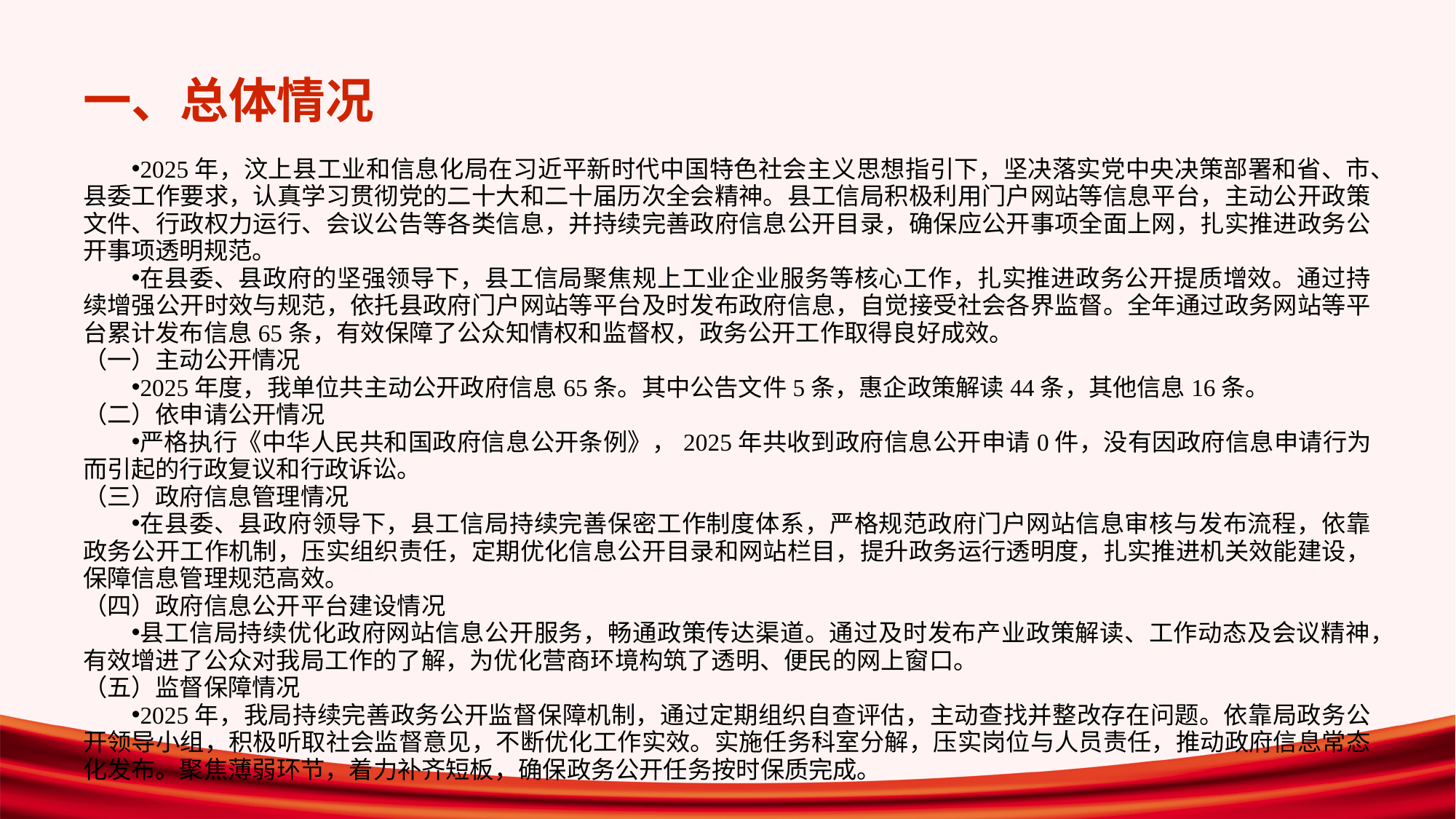

# 一、总体情况
2025年，汶上县工业和信息化局在习近平新时代中国特色社会主义思想指引下，坚决落实党中央决策部署和省、市、县委工作要求，认真学习贯彻党的二十大和二十届历次全会精神。县工信局积极利用门户网站等信息平台，主动公开政策文件、行政权力运行、会议公告等各类信息，并持续完善政府信息公开目录，确保应公开事项全面上网，扎实推进政务公开事项透明规范。
在县委、县政府的坚强领导下，县工信局聚焦规上工业企业服务等核心工作，扎实推进政务公开提质增效。通过持续增强公开时效与规范，依托县政府门户网站等平台及时发布政府信息，自觉接受社会各界监督。全年通过政务网站等平台累计发布信息65条，有效保障了公众知情权和监督权，政务公开工作取得良好成效。
（一）主动公开情况
2025年度，我单位共主动公开政府信息65条。其中公告文件5条，惠企政策解读44条，其他信息16条。
（二）依申请公开情况
严格执行《中华人民共和国政府信息公开条例》，2025年共收到政府信息公开申请0件，没有因政府信息申请行为而引起的行政复议和行政诉讼。
（三）政府信息管理情况
在县委、县政府领导下，县工信局持续完善保密工作制度体系，严格规范政府门户网站信息审核与发布流程，依靠政务公开工作机制，压实组织责任，定期优化信息公开目录和网站栏目，提升政务运行透明度，扎实推进机关效能建设，保障信息管理规范高效。
（四）政府信息公开平台建设情况
县工信局持续优化政府网站信息公开服务，畅通政策传达渠道。通过及时发布产业政策解读、工作动态及会议精神，有效增进了公众对我局工作的了解，为优化营商环境构筑了透明、便民的网上窗口。
（五）监督保障情况
2025年，我局持续完善政务公开监督保障机制，通过定期组织自查评估，主动查找并整改存在问题。依靠局政务公开领导小组，积极听取社会监督意见，不断优化工作实效。实施任务科室分解，压实岗位与人员责任，推动政府信息常态化发布。聚焦薄弱环节，着力补齐短板，确保政务公开任务按时保质完成。